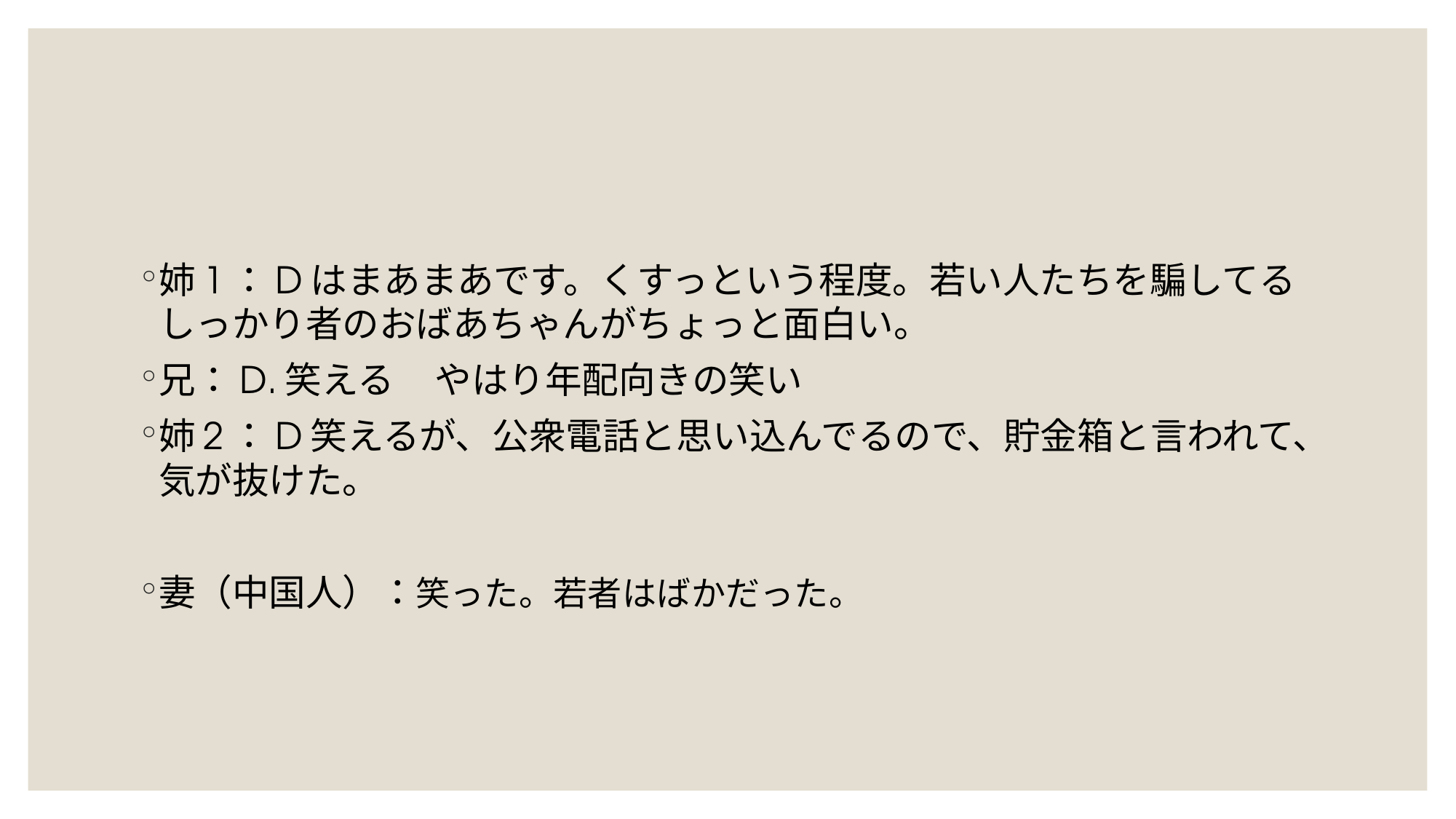

#
姉1：Dはまあまあです。くすっという程度。若い人たちを騙してるしっかり者のおばあちゃんがちょっと面白い。
兄：D.笑える     やはり年配向きの笑い
姉2：D笑えるが、公衆電話と思い込んでるので、貯金箱と言われて、気が抜けた。

妻（中国人）：笑った。若者はばかだった。